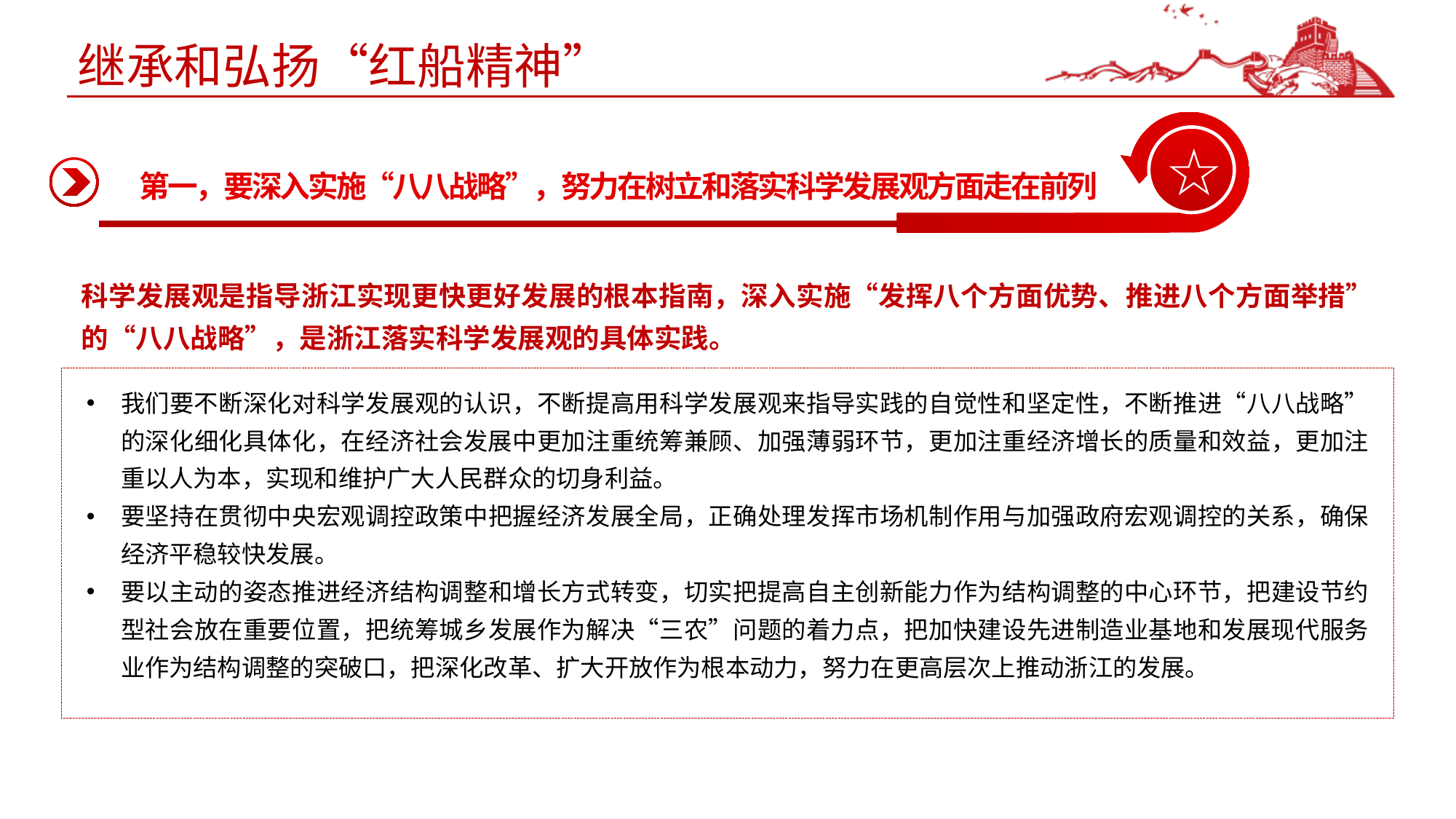

# 继承和弘扬“红船精神”

☆

第一，要深入实施“八八战略”，努力在树立和落实科学发展观方面走在前列
科学发展观是指导浙江实现更快更好发展的根本指南，深入实施“发挥八个方面优势、推进八个方面举措”的“八八战略”，是浙江落实科学发展观的具体实践。

我们要不断深化对科学发展观的认识，不断提高用科学发展观来指导实践的自觉性和坚定性，不断推进“八八战略”的深化细化具体化，在经济社会发展中更加注重统筹兼顾、加强薄弱环节，更加注重经济增长的质量和效益，更加注重以人为本，实现和维护广大人民群众的切身利益。
要坚持在贯彻中央宏观调控政策中把握经济发展全局，正确处理发挥市场机制作用与加强政府宏观调控的关系，确保经济平稳较快发展。
要以主动的姿态推进经济结构调整和增长方式转变，切实把提高自主创新能力作为结构调整的中心环节，把建设节约型社会放在重要位置，把统筹城乡发展作为解决“三农”问题的着力点，把加快建设先进制造业基地和发展现代服务业作为结构调整的突破口，把深化改革、扩大开放作为根本动力，努力在更高层次上推动浙江的发展。